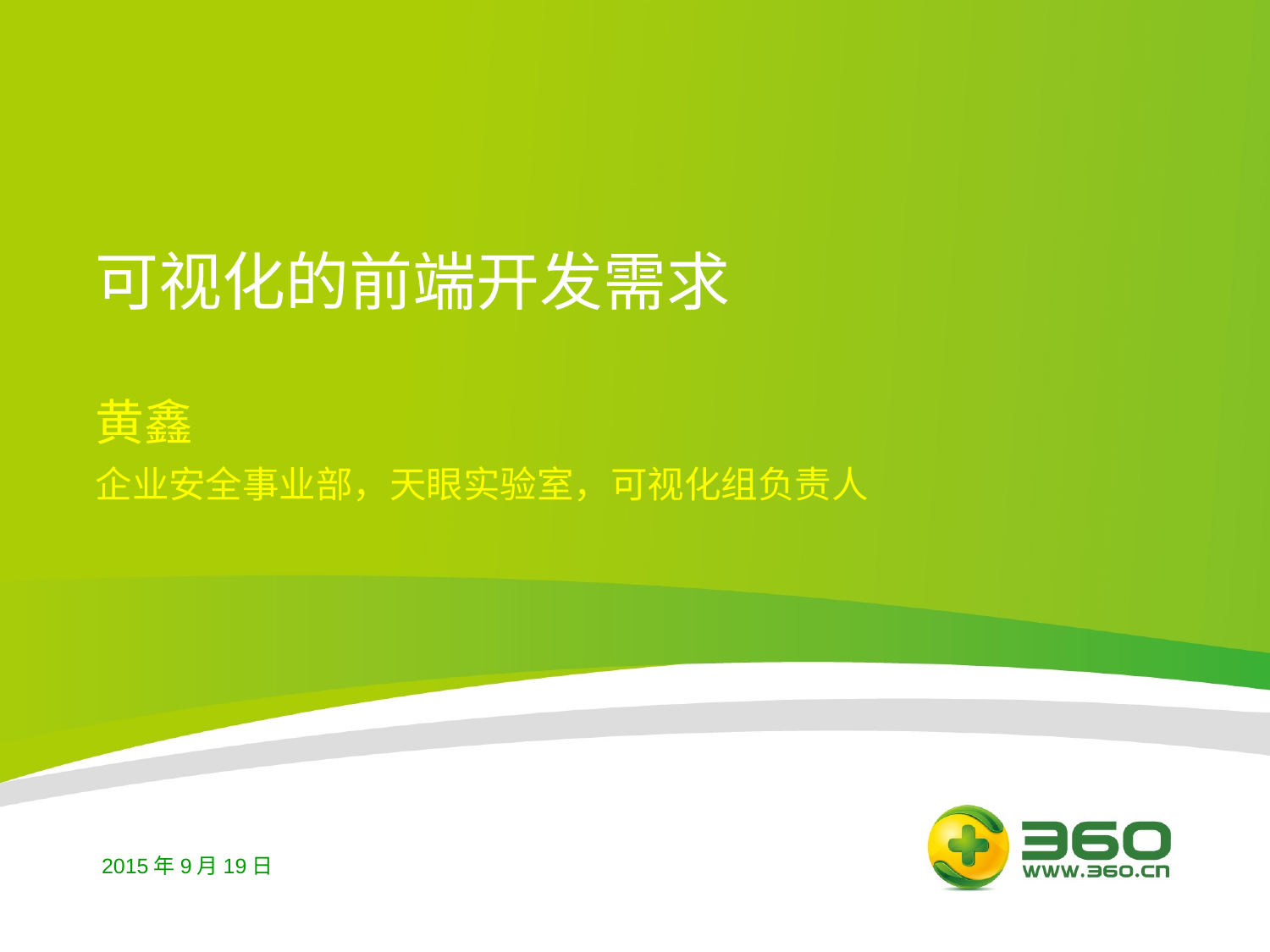

# 可视化的前端开发需求
黄鑫
企业安全事业部，天眼实验室，可视化组负责人
2015年9月19日